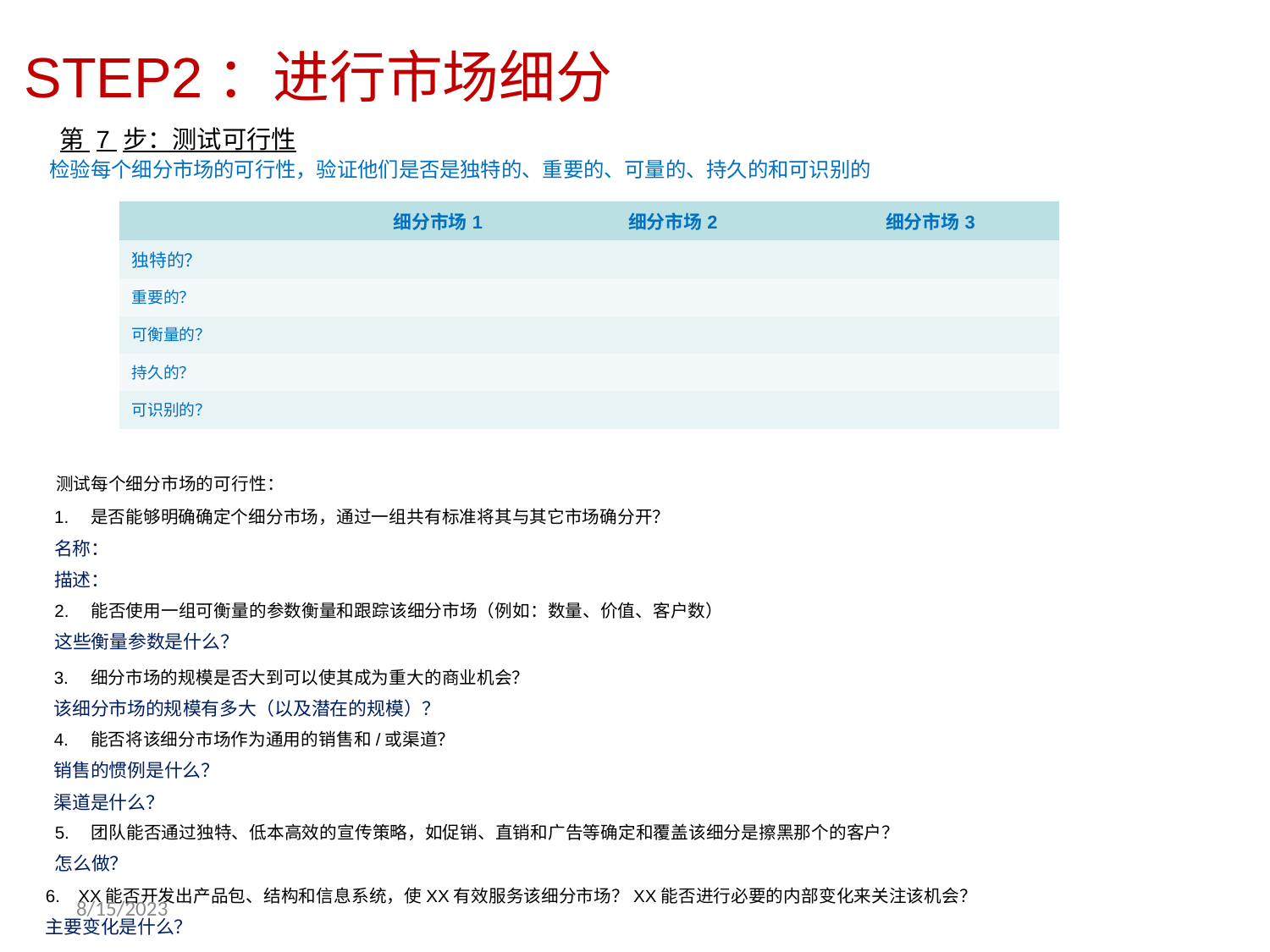

STEP2：进行市场细分
第 7 步：测试可行性
检验每个细分市场的可行性，验证他们是否是独特的、重要的、可量的、持久的和可识别的
|  | 细分市场1 | 细分市场2 | 细分市场3 |
| --- | --- | --- | --- |
| 独特的？ |  |  |  |
| 重要的？ |  |  |  |
| 可衡量的？ |  |  |  |
| 持久的？ |  |  |  |
| 可识别的？ |  |  |  |
测试每个细分市场的可行性：
1.    是否能够明确确定个细分市场，通过一组共有标准将其与其它市场确分开？
名称：
描述：
2.    能否使用一组可衡量的参数衡量和跟踪该细分市场（例如：数量、价值、客户数）
这些衡量参数是什么？
3.    细分市场的规模是否大到可以使其成为重大的商业机会？
该细分市场的规模有多大（以及潜在的规模）？
4.    能否将该细分市场作为通用的销售和/或渠道？
销售的惯例是什么？
渠道是什么？
5.    团队能否通过独特、低本高效的宣传策略，如促销、直销和广告等确定和覆盖该细分是擦黑那个的客户？
怎么做？
8/15/2023
6.    XX能否开发出产品包、结构和信息系统，使XX有效服务该细分市场？XX能否进行必要的内部变化来关注该机会？
主要变化是什么？